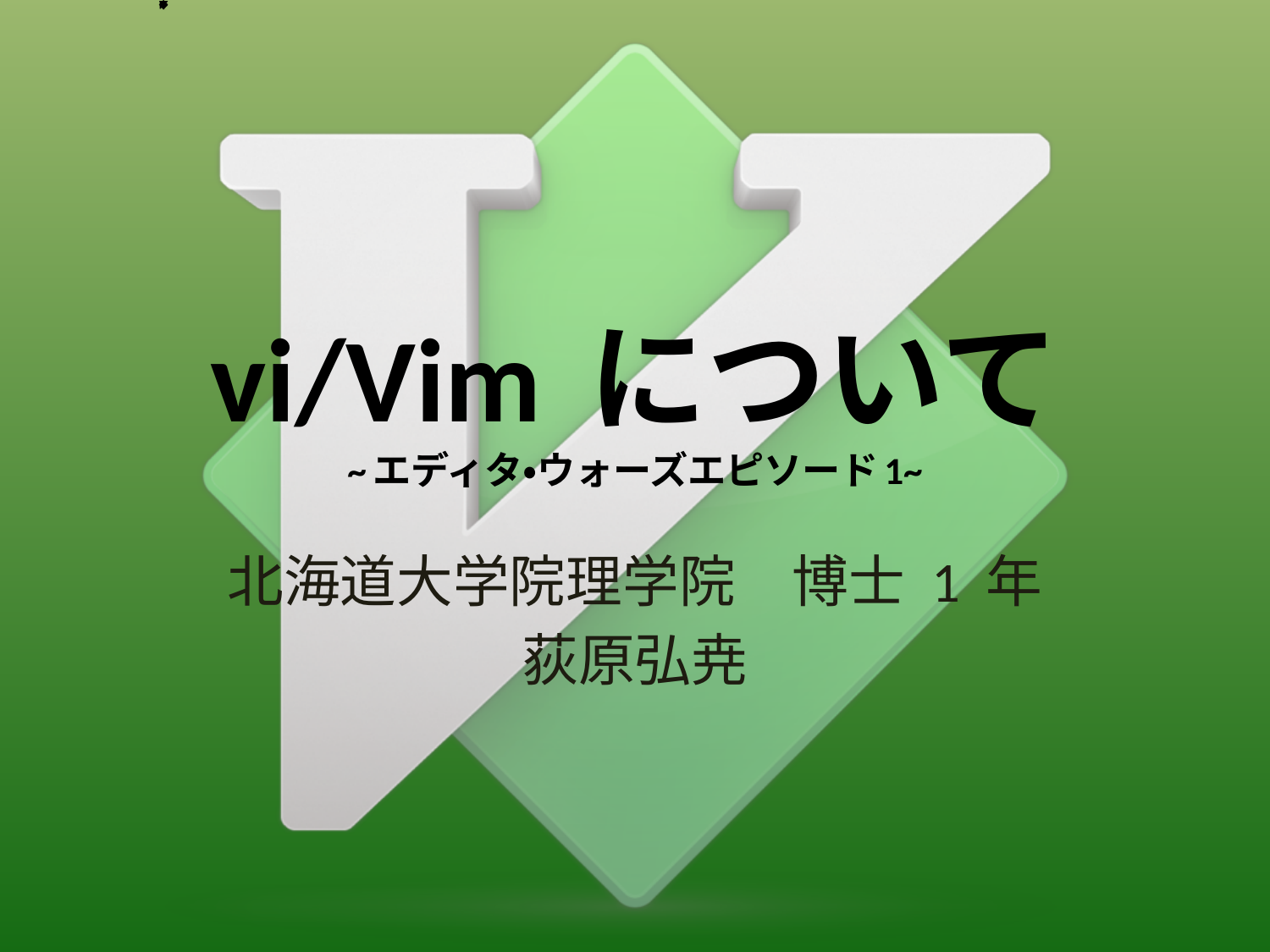

# vi/Vim について ~エディタ・ウォーズエピソード1~
北海道大学院理学院　博士 1 年
荻原弘尭